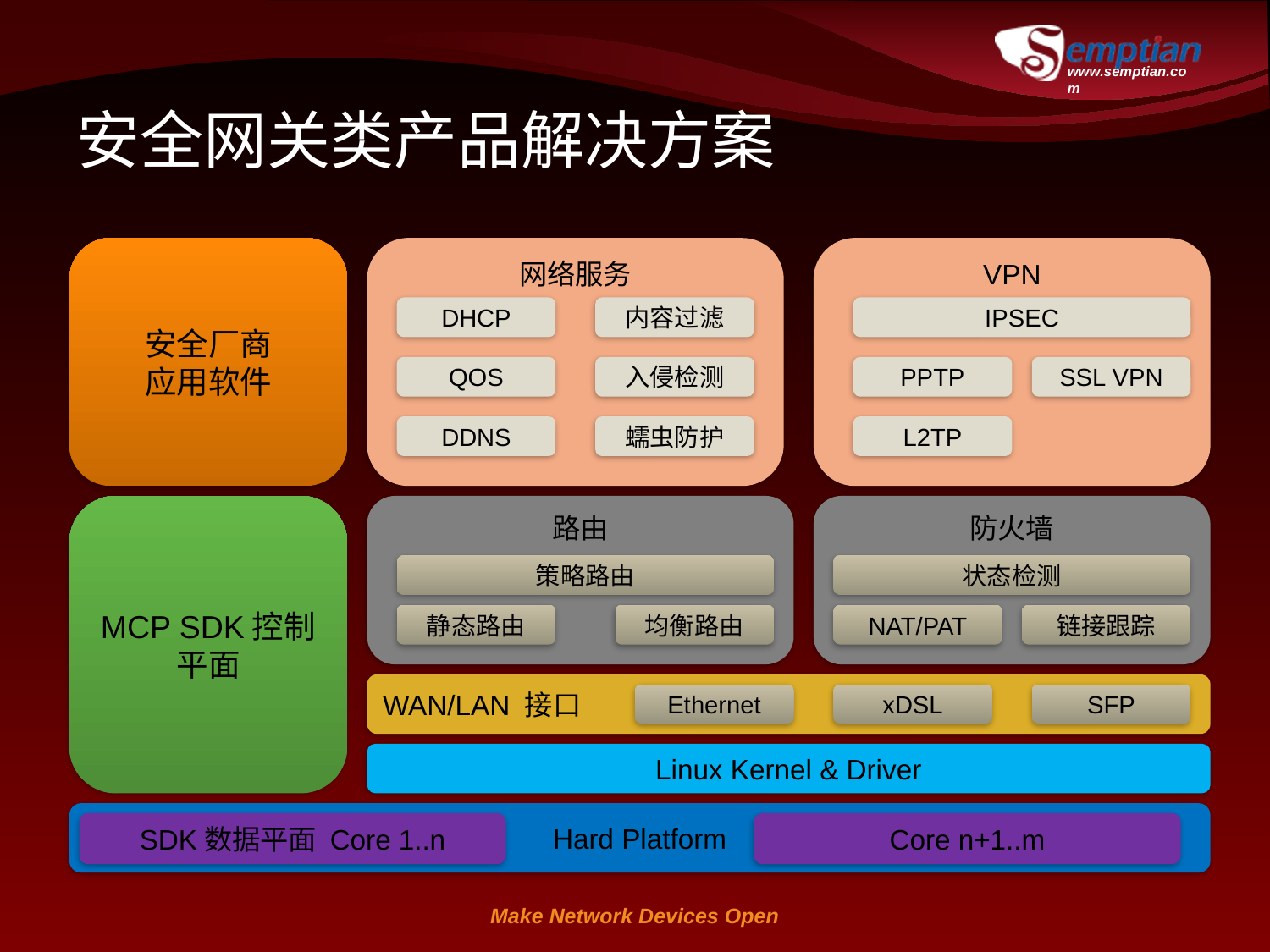

# 安全网关类产品解决方案
安全厂商
应用软件
网络服务
VPN
DHCP
内容过滤
IPSEC
QOS
入侵检测
PPTP
SSL VPN
DDNS
蠕虫防护
L2TP
MCP SDK控制平面
路由
防火墙
策略路由
状态检测
静态路由
均衡路由
NAT/PAT
链接跟踪
WAN/LAN 接口
Ethernet
xDSL
SFP
Linux Kernel & Driver
Hard Platform
SDK数据平面 Core 1..n
Core n+1..m